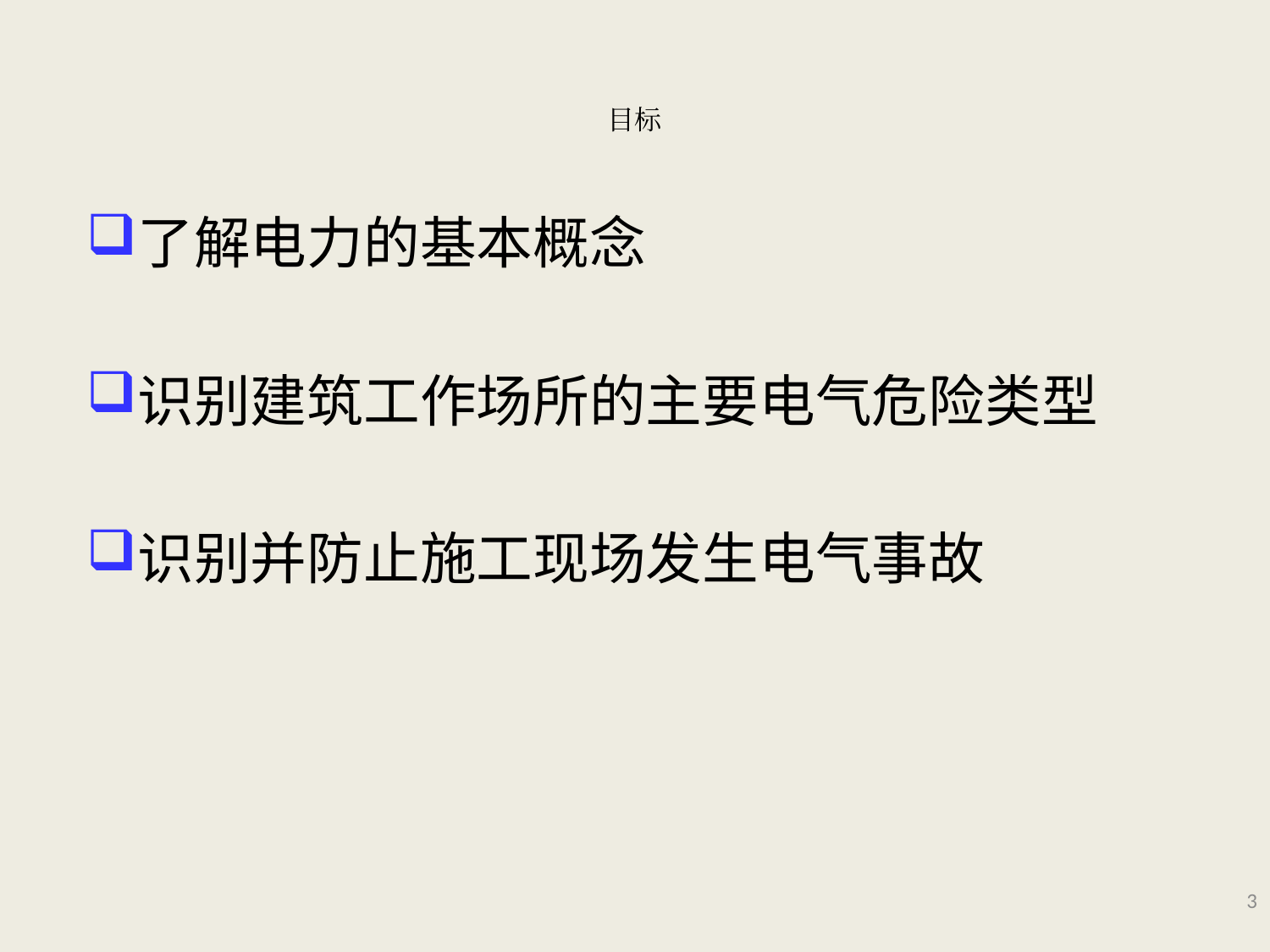

# 目标
了解电力的基本概念

识别建筑工作场所的主要电气危险类型

识别并防止施工现场发生电气事故

3